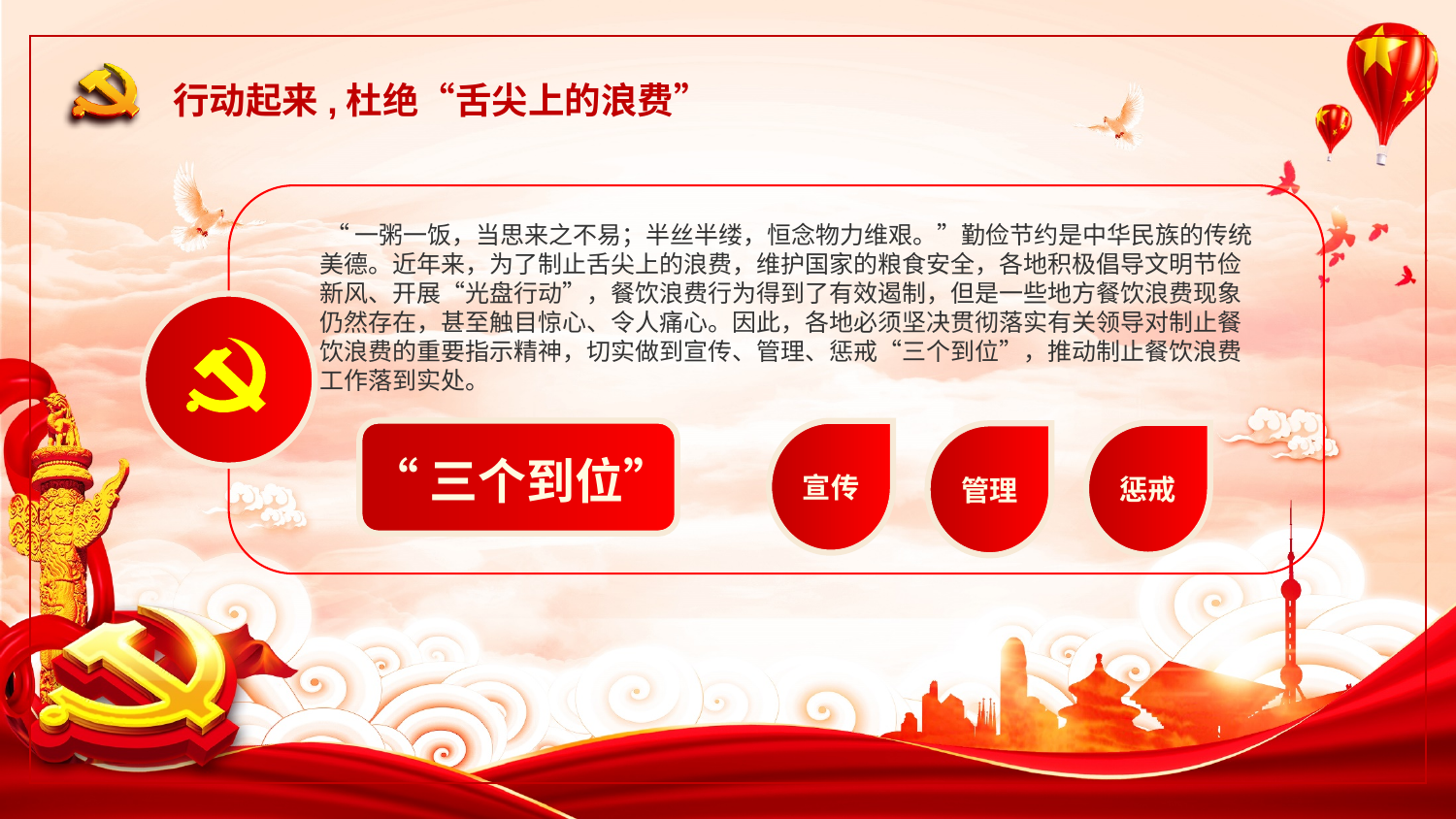

行动起来,杜绝“舌尖上的浪费”

 “一粥一饭，当思来之不易；半丝半缕，恒念物力维艰。”勤俭节约是中华民族的传统美德。近年来，为了制止舌尖上的浪费，维护国家的粮食安全，各地积极倡导文明节俭新风、开展“光盘行动”，餐饮浪费行为得到了有效遏制，但是一些地方餐饮浪费现象仍然存在，甚至触目惊心、令人痛心。因此，各地必须坚决贯彻落实有关领导对制止餐饮浪费的重要指示精神，切实做到宣传、管理、惩戒“三个到位”，推动制止餐饮浪费工作落到实处。

“三个到位”
宣传
惩戒
管理